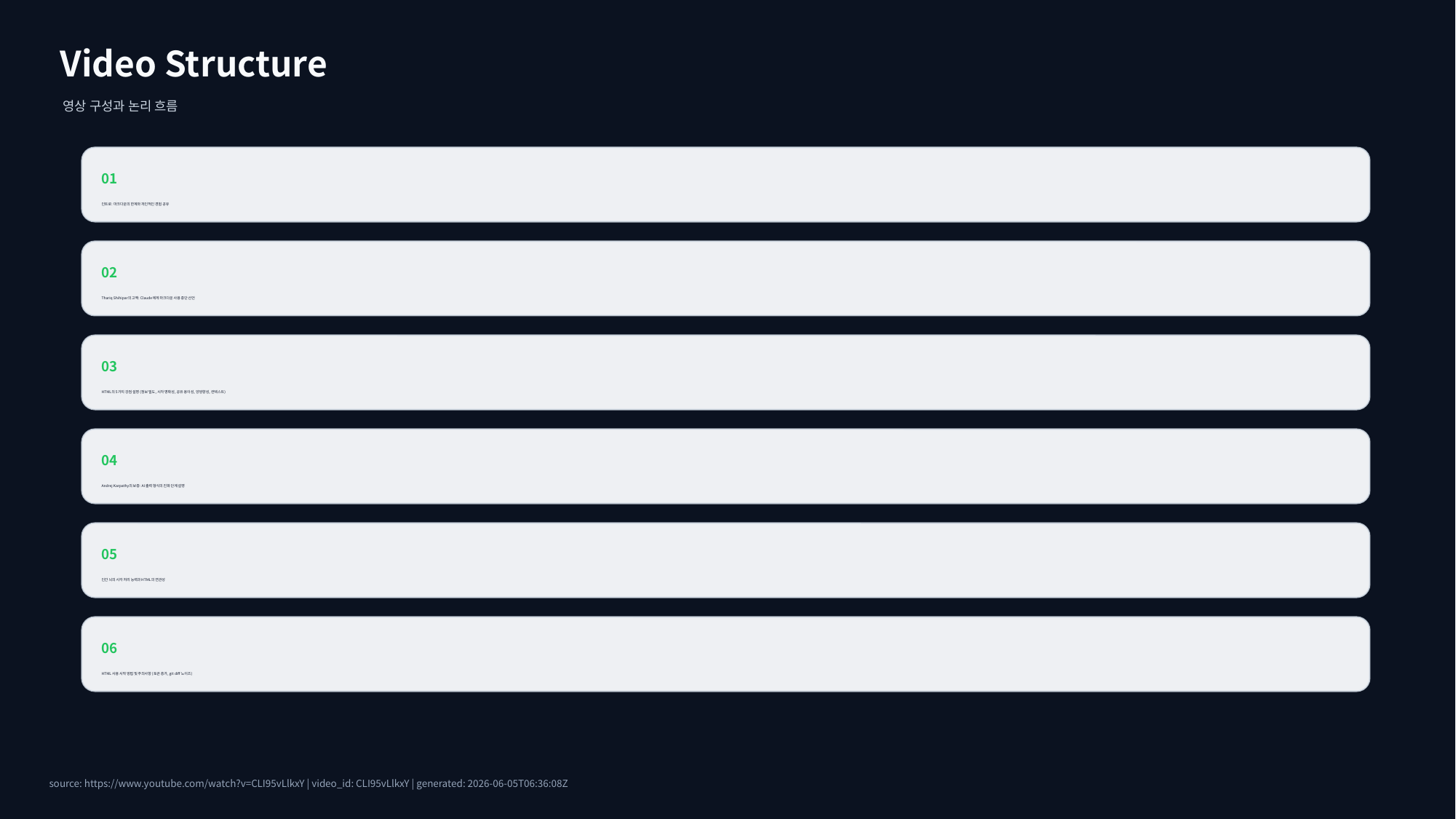

Video Structure
영상 구성과 논리 흐름

01
인트로: 마크다운의 한계와 개인적인 경험 공유

02
Thariq Shihipar의 고백: Claude에게 마크다운 사용 중단 선언

03
HTML의 5가지 강점 설명 (정보 밀도, 시각 명확성, 공유 용이성, 양방향성, 컨텍스트)

04
Andrej Karpathy의 보증: AI 출력 형식의 진화 단계 설명

05
인간 뇌의 시각 처리 능력과 HTML의 연관성

06
HTML 사용 시작 방법 및 주의사항 (토큰 증가, git diff 노이즈)
source: https://www.youtube.com/watch?v=CLI95vLlkxY | video_id: CLI95vLlkxY | generated: 2026-06-05T06:36:08Z